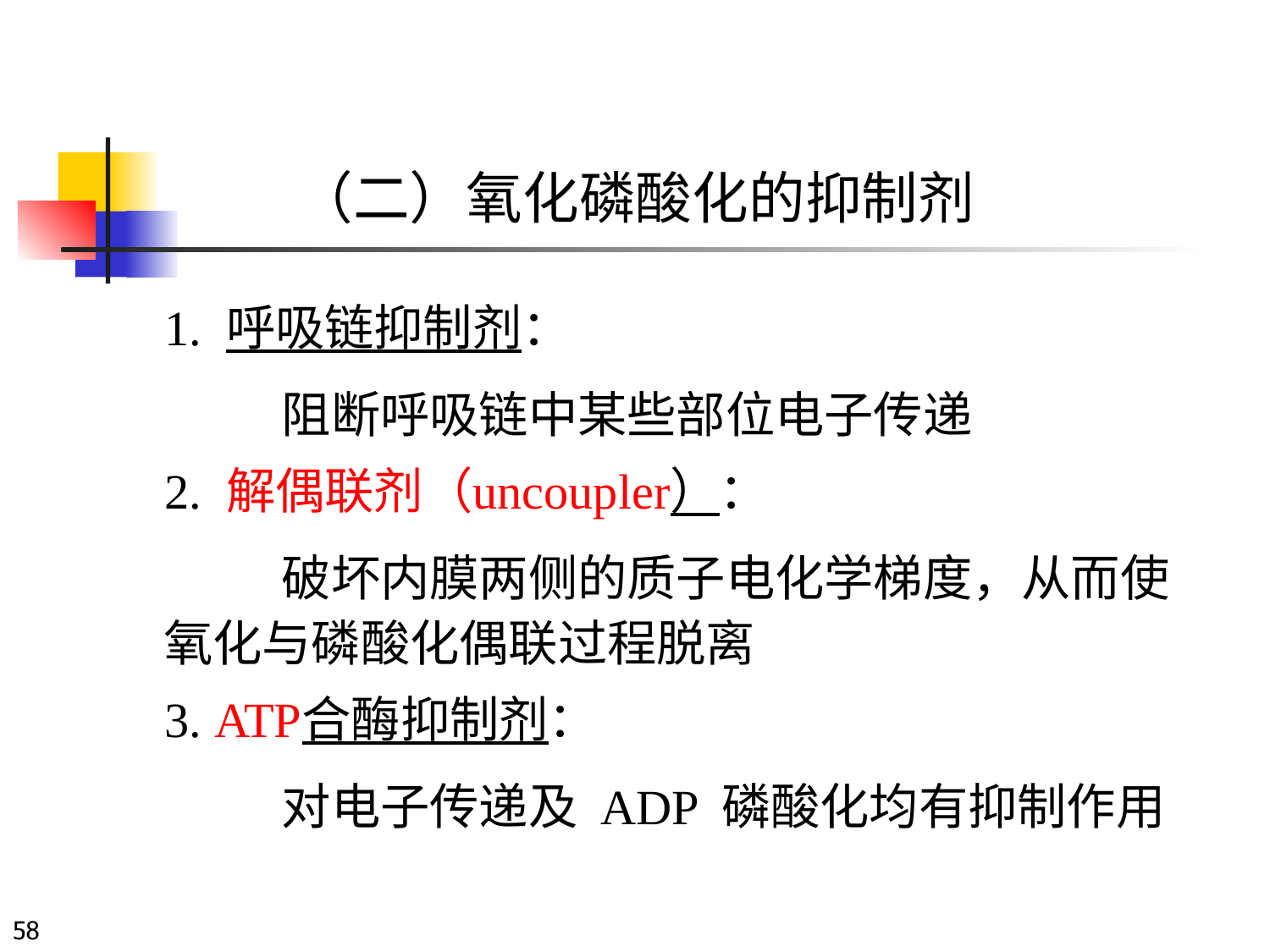

# （二）氧化磷酸化的抑制剂
    1. 呼吸链抑制剂：
              阻断呼吸链中某些部位电子传递
    2. 解偶联剂（uncoupler）：
              破坏内膜两侧的质子电化学梯度，从而使  氧化与磷酸化偶联过程脱离
    3. ATP合酶抑制剂：
              对电子传递及 ADP 磷酸化均有抑制作用
58